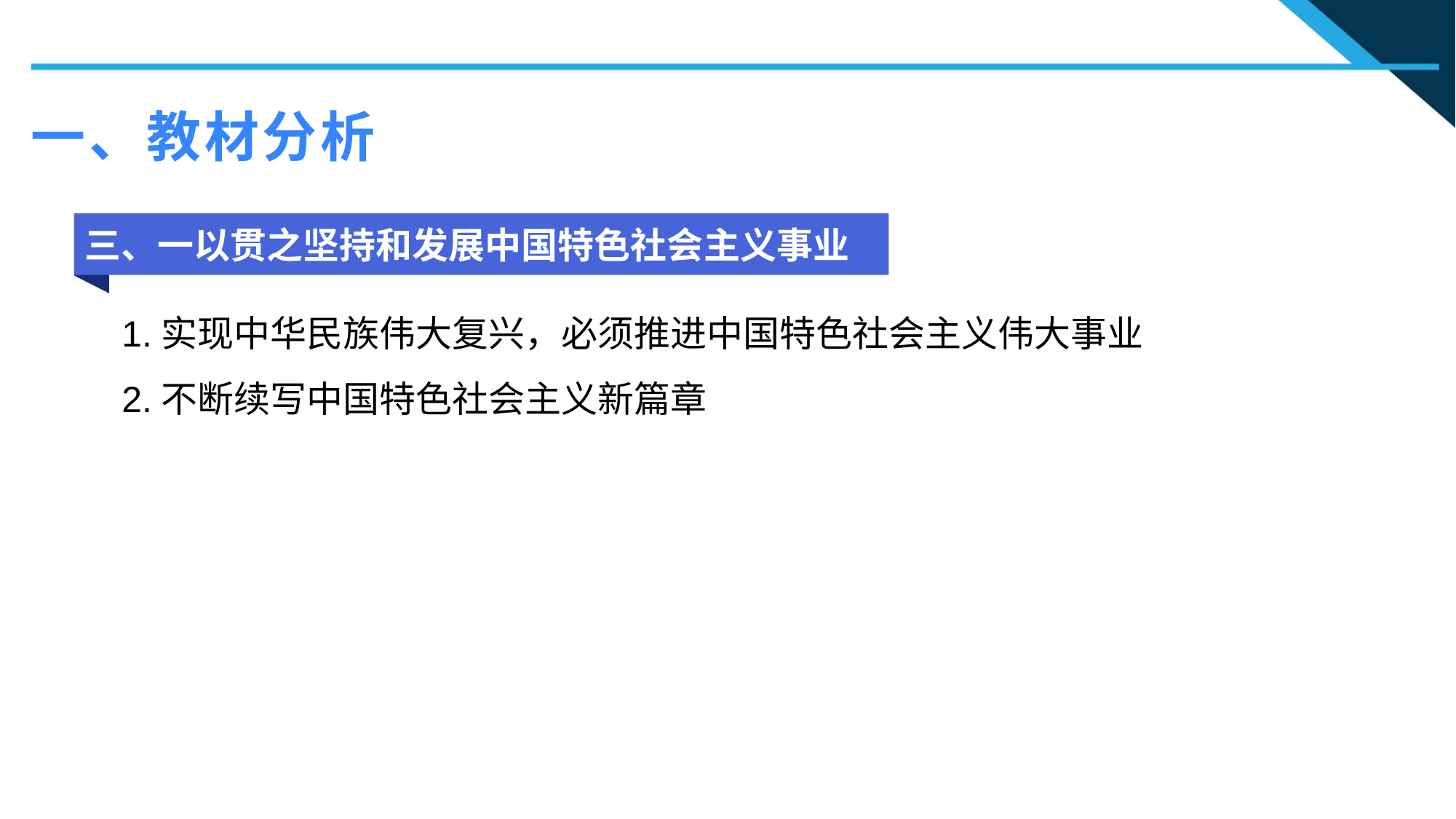

一、教材分析
三、一以贯之坚持和发展中国特色社会主义事业

1.实现中华民族伟大复兴，必须推进中国特色社会主义伟大事业
2.不断续写中国特色社会主义新篇章